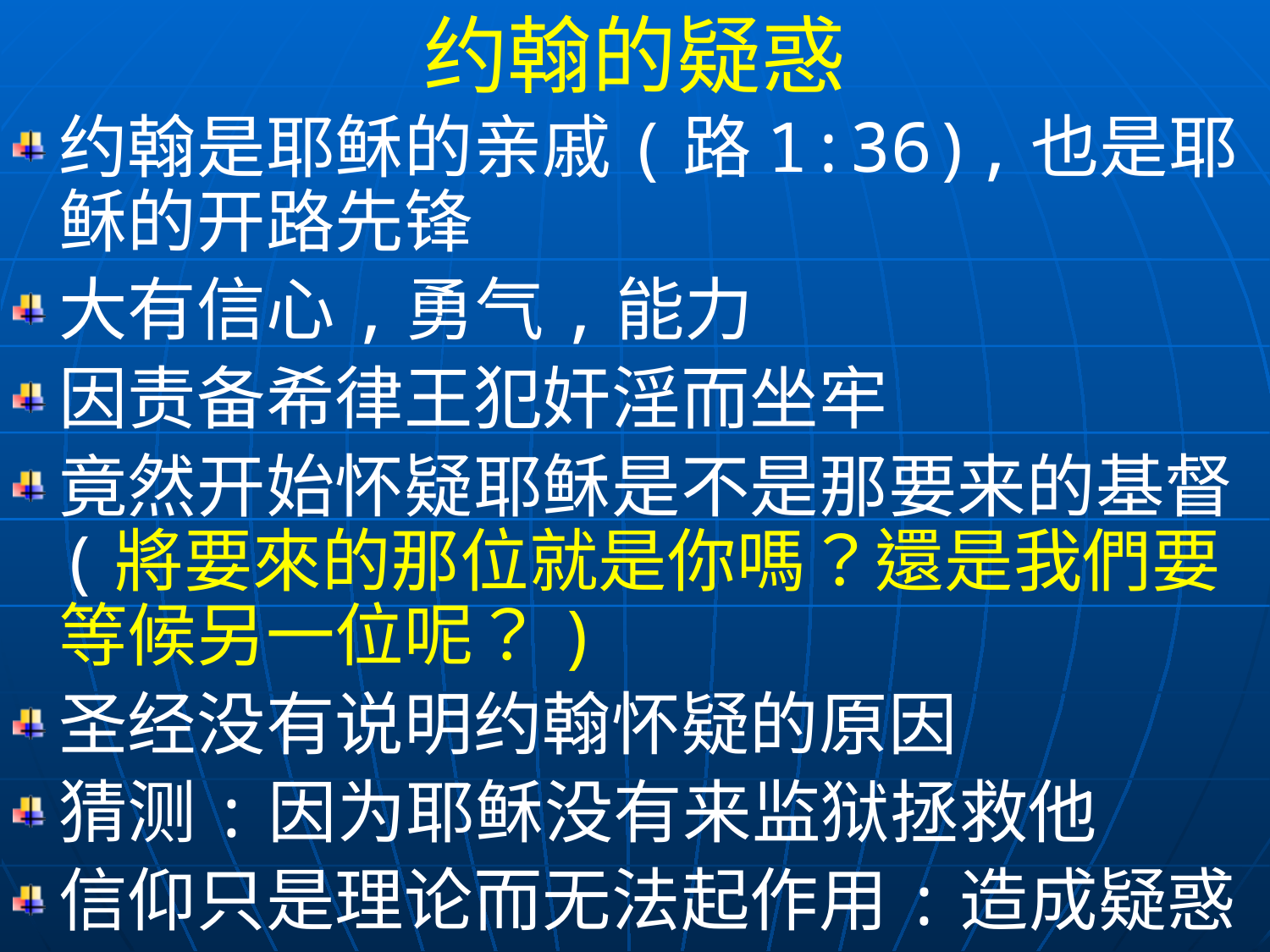

约翰的疑惑
约翰是耶稣的亲戚(路1:36),也是耶稣的开路先锋
大有信心,勇气,能力
因责备希律王犯奸淫而坐牢
竟然开始怀疑耶稣是不是那要来的基督(將要來的那位就是你嗎？還是我們要等候另一位呢？)
圣经没有说明约翰怀疑的原因
猜测:因为耶稣没有来监狱拯救他
信仰只是理论而无法起作用:造成疑惑